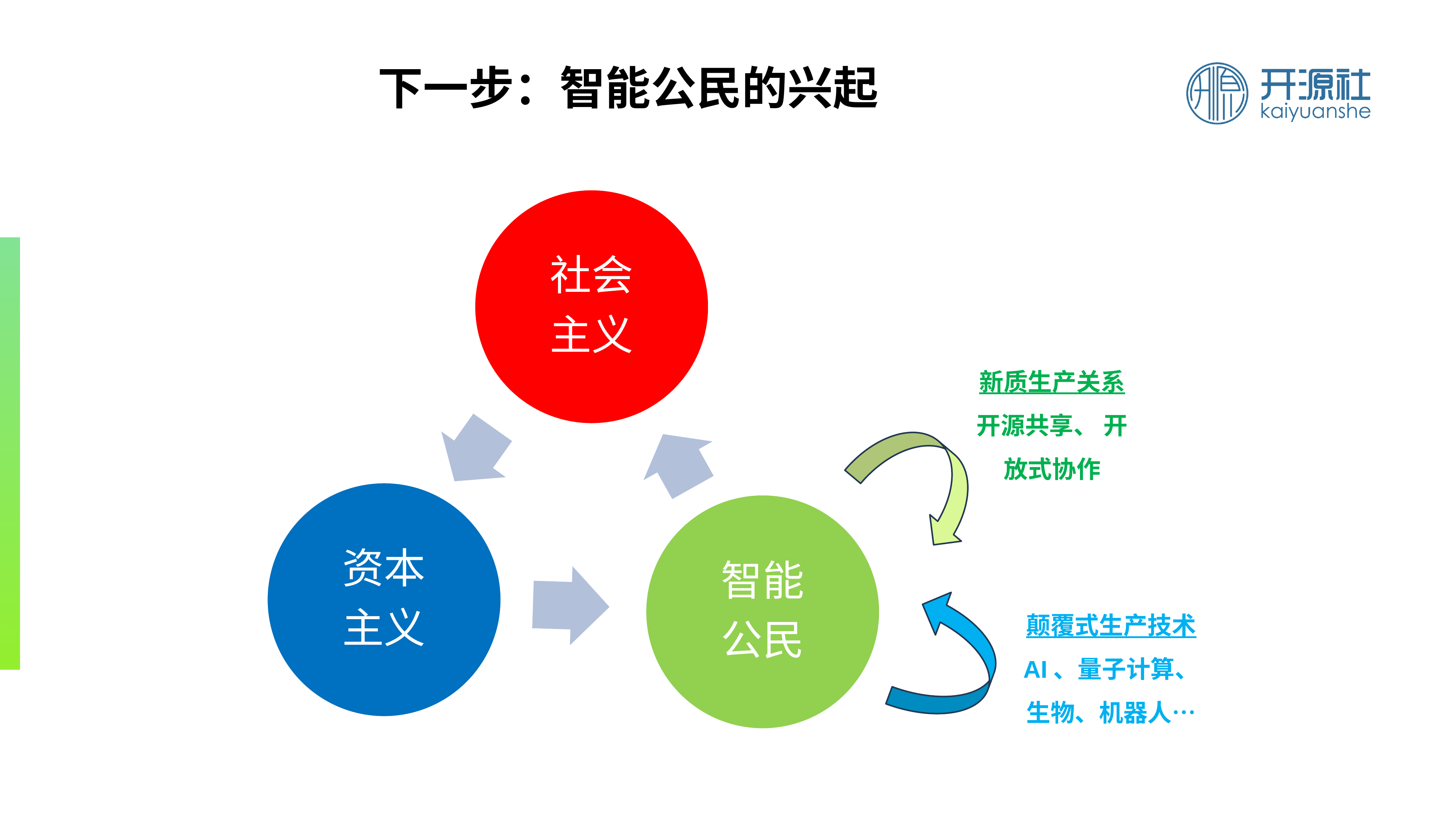

# 下一步：智能公民的兴起

社会
主义

资本
主义

智能
公民

新质生产关系
开源共享、 开放式协作

颠覆式生产技术
AI、量子计算、生物、机器人…